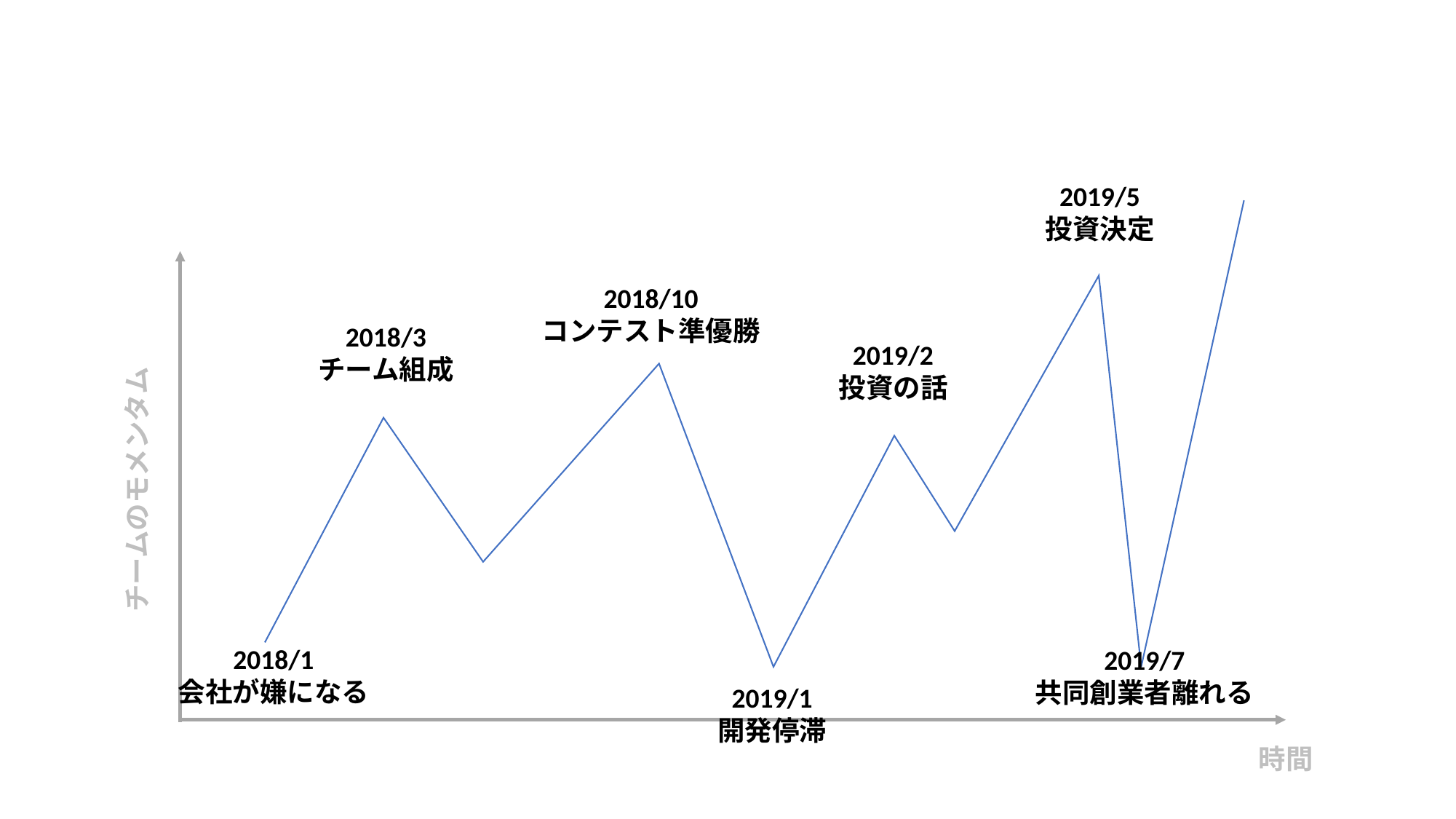

2019/5
投資決定

2018/10
コンテスト準優勝
2018/3
チーム組成
2019/2
投資の話
チームのモメンタム
2018/1
会社が嫌になる
2019/7
共同創業者離れる
2019/1
開発停滞
時間